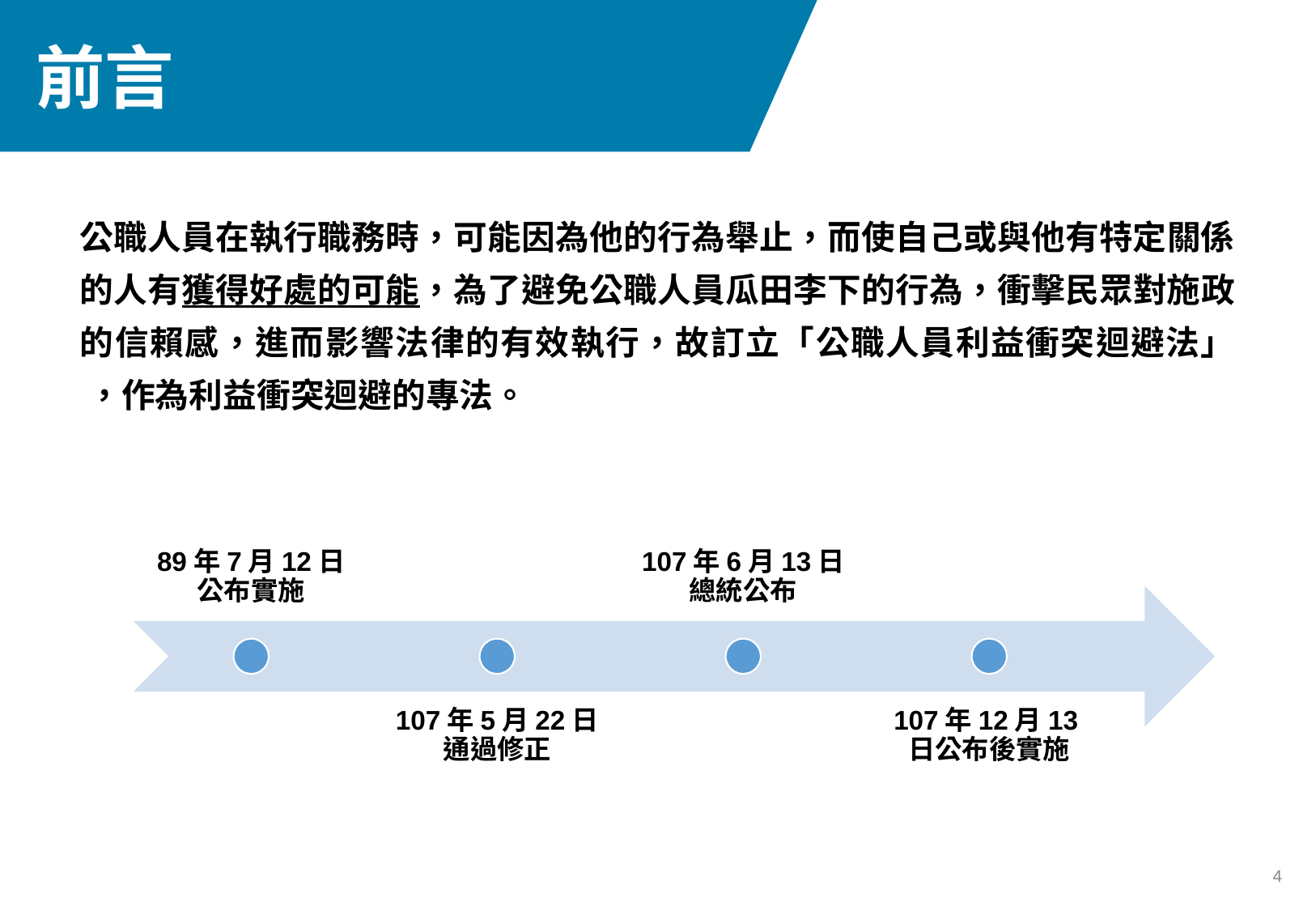

# 前言
公職人員在執行職務時，可能因為他的行為舉止，而使自己或與他有特定關係的人有獲得好處的可能，為了避免公職人員瓜田李下的行為，衝擊民眾對施政的信賴感，進而影響法律的有效執行，故訂立「公職人員利益衝突迴避法」 ，作為利益衝突迴避的專法。

89年7月12日公布實施

107年6月13日總統公布

107年5月22日通過修正

107年12月13日公布後實施
4